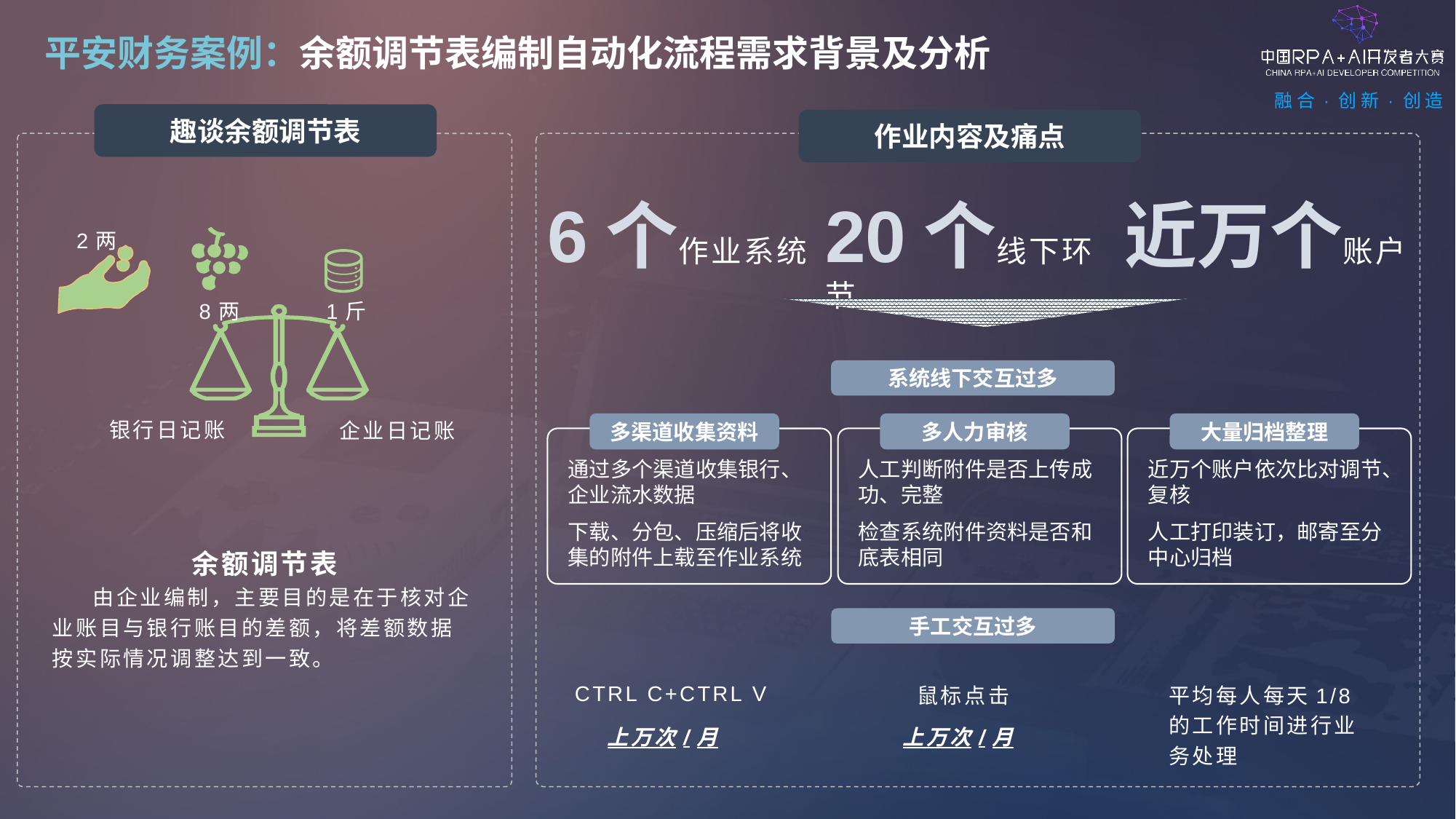

平安财务案例：余额调节表编制自动化流程需求背景及分析
趣谈余额调节表
作业内容及痛点

6个作业系统
20个线下环节
近万个账户
2两

1斤
8两

系统线下交互过多
银行日记账
企业日记账
多渠道收集资料
多人力审核
大量归档整理

通过多个渠道收集银行、企业流水数据
人工判断附件是否上传成功、完整
近万个账户依次比对调节、复核
下载、分包、压缩后将收集的附件上载至作业系统
检查系统附件资料是否和底表相同
人工打印装订，邮寄至分中心归档
余额调节表
     由企业编制，主要目的是在于核对企业账目与银行账目的差额，将差额数据按实际情况调整达到一致。
手工交互过多
CTRL C+CTRL V
平均每人每天1/8的工作时间进行业务处理
鼠标点击
上万次/月
上万次/月